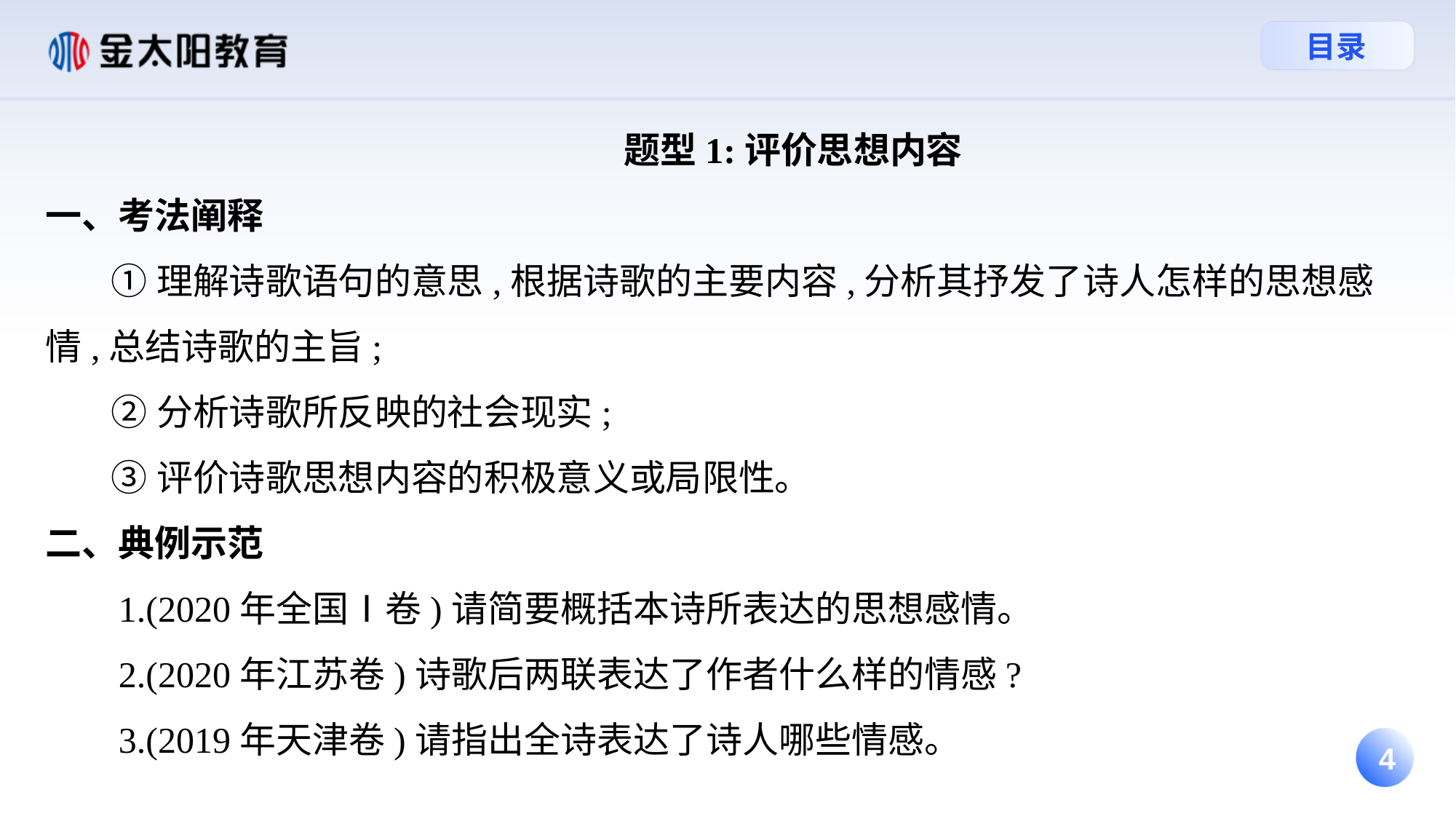

题型1:评价思想内容
一、考法阐释
        ①理解诗歌语句的意思,根据诗歌的主要内容,分析其抒发了诗人怎样的思想感情,总结诗歌的主旨;
        ②分析诗歌所反映的社会现实;
        ③评价诗歌思想内容的积极意义或局限性。
二、典例示范
        1.(2020年全国Ⅰ卷)请简要概括本诗所表达的思想感情。
        2.(2020年江苏卷)诗歌后两联表达了作者什么样的情感?
        3.(2019年天津卷)请指出全诗表达了诗人哪些情感。